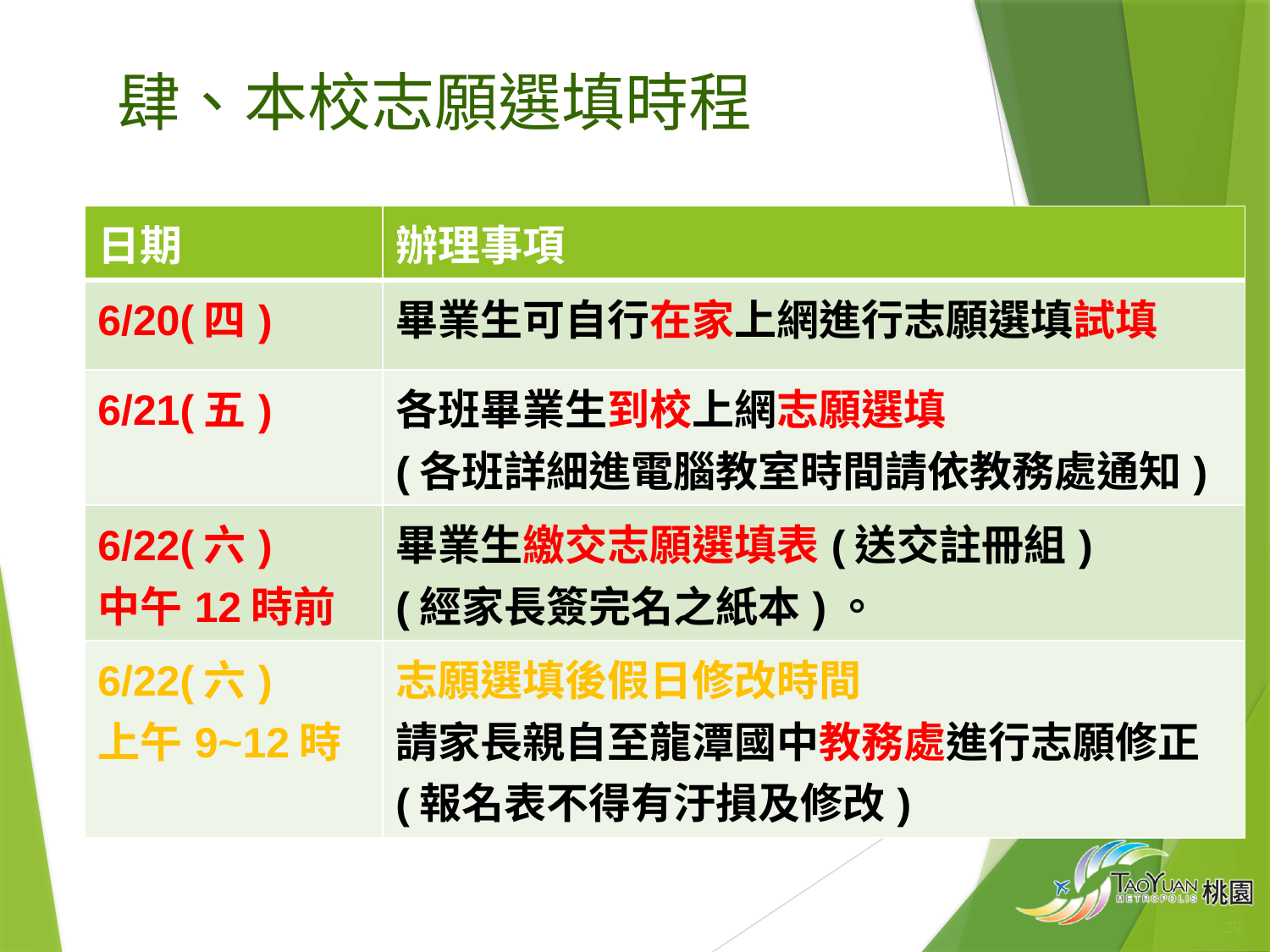

肆、本校志願選填時程
| 日期 | 辦理事項 |
| --- | --- |
| 6/20(四) | 畢業生可自行在家上網進行志願選填試填 |
| 6/21(五) | 各班畢業生到校上網志願選填 (各班詳細進電腦教室時間請依教務處通知) |
| 6/22(六) 中午12時前 | 畢業生繳交志願選填表(送交註冊組) (經家長簽完名之紙本)。 |
| 6/22(六) 上午9~12時 | 志願選填後假日修改時間 請家長親自至龍潭國中教務處進行志願修正(報名表不得有汙損及修改) |
29